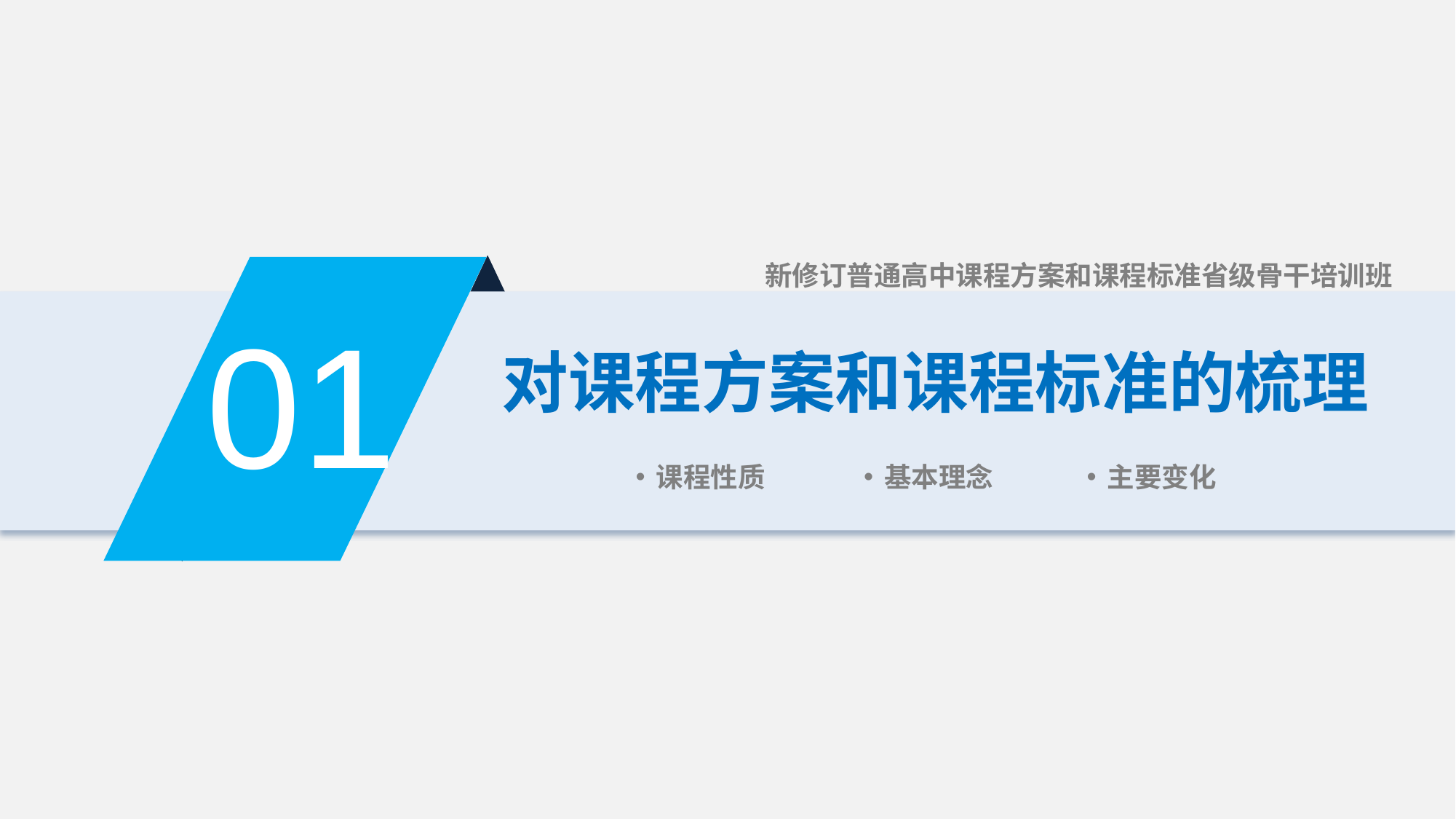

新修订普通高中课程方案和课程标准省级骨干培训班

01

对课程方案和课程标准的梳理
主要变化
课程性质
基本理念